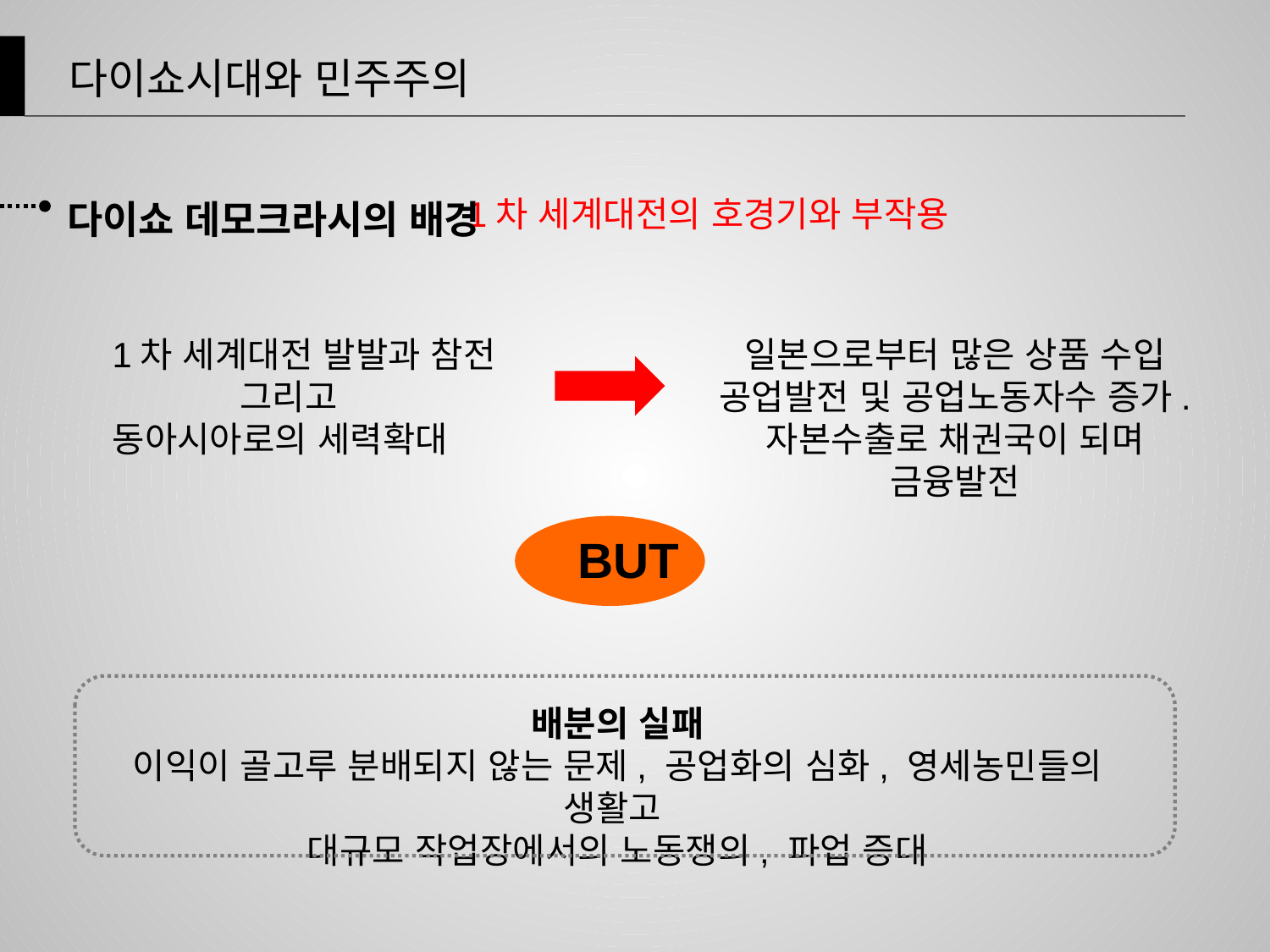

다이쇼시대와 민주주의
다이쇼 데모크라시의 배경
1차 세계대전의 호경기와 부작용
1차 세계대전 발발과 참전
            그리고
동아시아로의 세력확대
일본으로부터 많은 상품 수입
공업발전 및 공업노동자수 증가.
자본수출로 채권국이 되며 금융발전

BUT

배분의 실패
이익이 골고루 분배되지 않는 문제, 공업화의 심화, 영세농민들의 생활고
대규모 작업장에서의 노동쟁의, 파업 증대